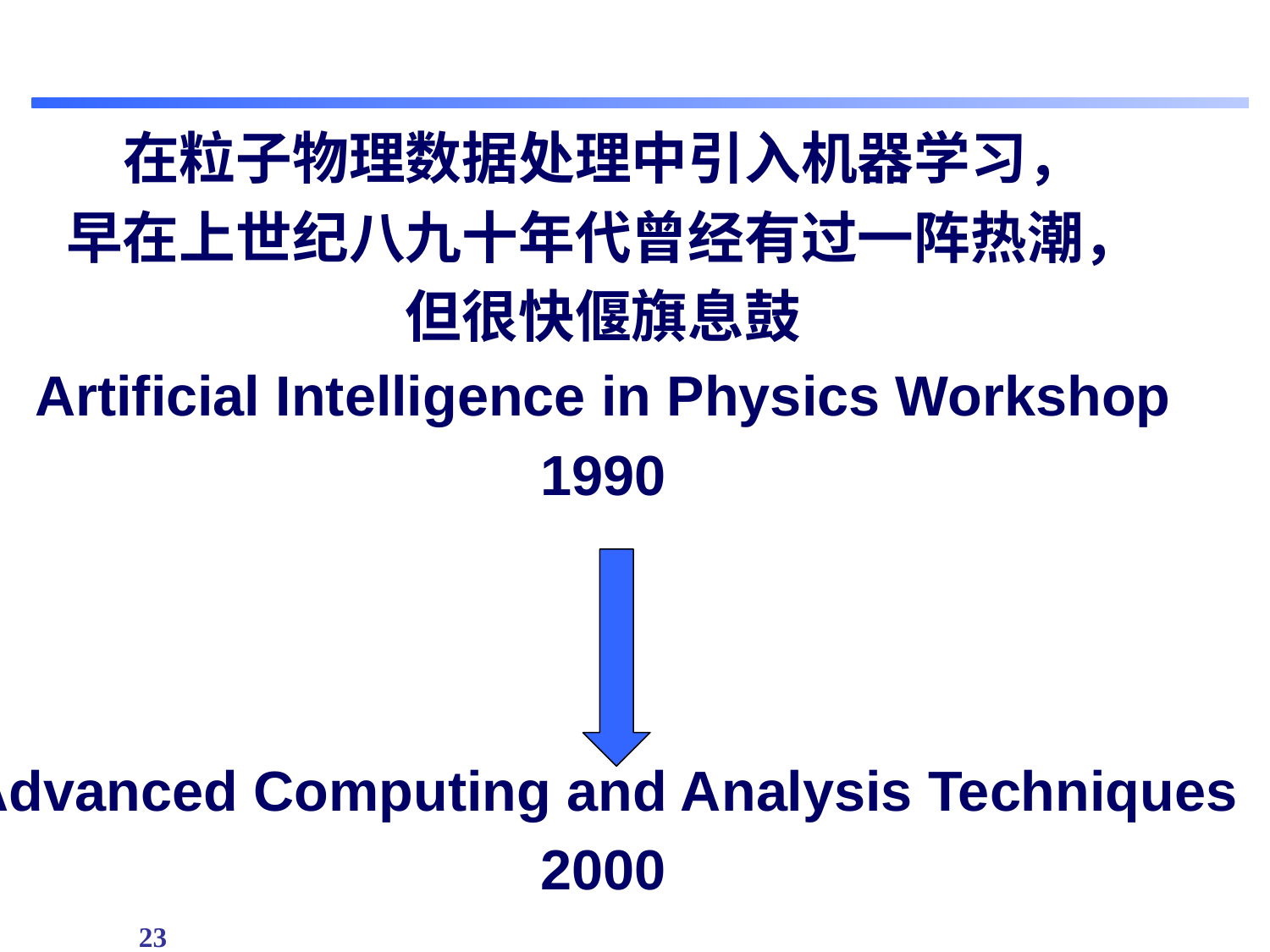

在粒子物理数据处理中引入机器学习，
早在上世纪八九十年代曾经有过一阵热潮，
但很快偃旗息鼓
Artificial Intelligence in Physics Workshop
1990

Advanced Computing and Analysis Techniques
2000

23